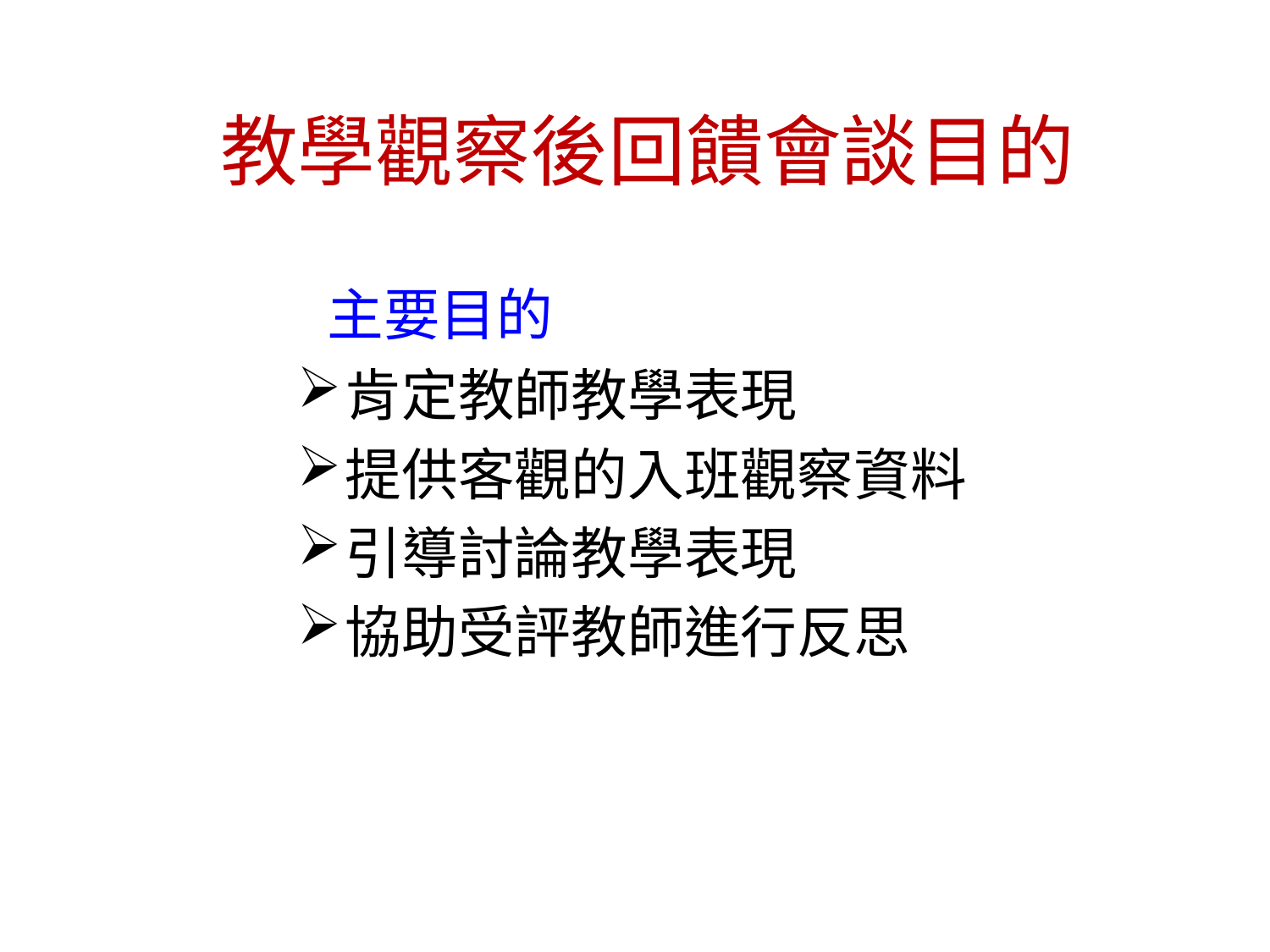

教學觀察後回饋會談目的
 主要目的
肯定教師教學表現
提供客觀的入班觀察資料
引導討論教學表現
協助受評教師進行反思